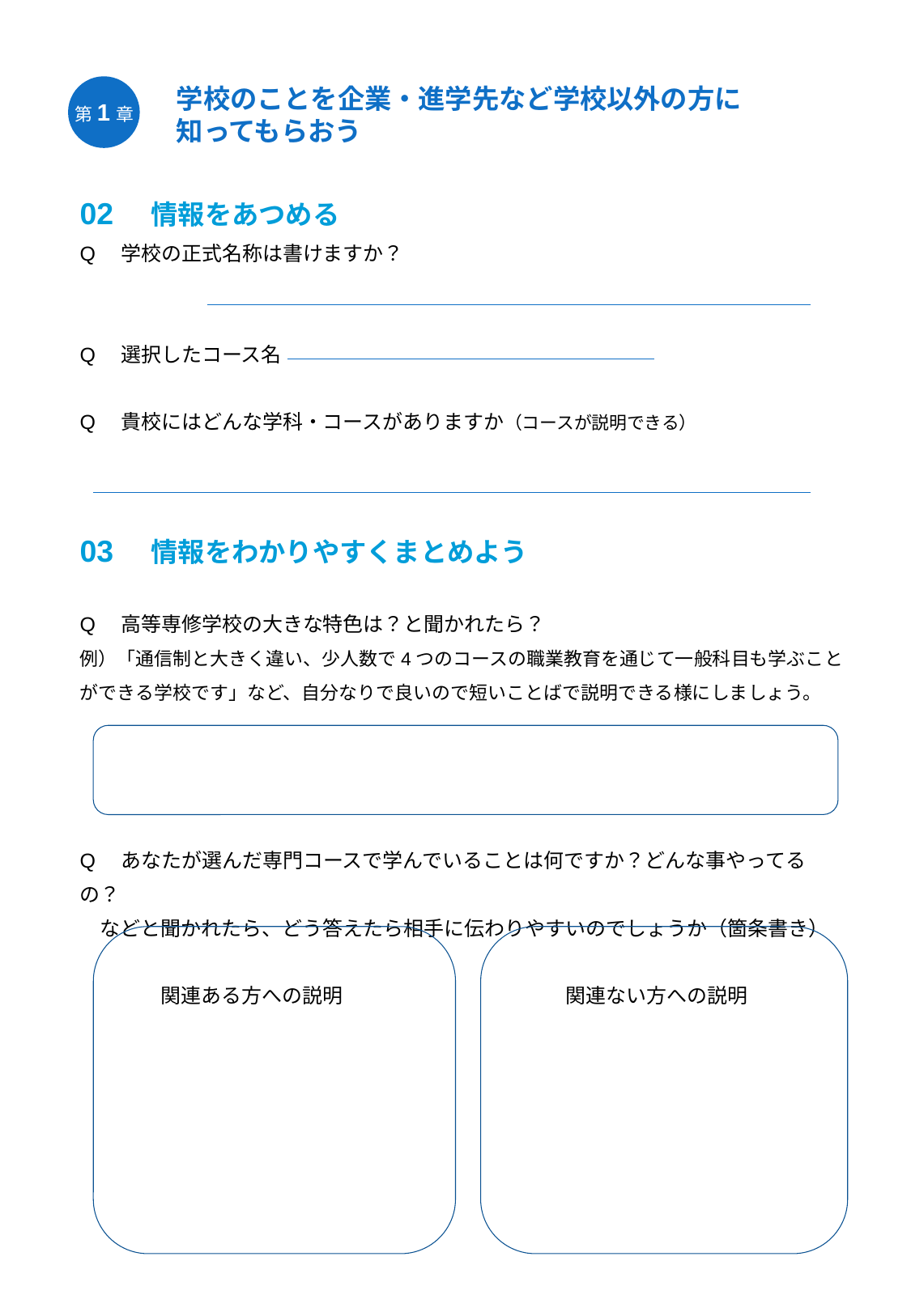

学校のことを企業・進学先など学校以外の方に
　知ってもらおう

第1章

02　情報をあつめる
Q　学校の正式名称は書けますか？

Q　選択したコース名

Q　貴校にはどんな学科・コースがありますか（コースが説明できる）

03　情報をわかりやすくまとめよう

Q　高等専修学校の大きな特色は？と聞かれたら？
例）「通信制と大きく違い、少人数で4つのコースの職業教育を通じて一般科目も学ぶことができる学校です」など、自分なりで良いので短いことばで説明できる様にしましょう。

Q　あなたが選んだ専門コースで学んでいることは何ですか？どんな事やってるの？
　などと聞かれたら、どう答えたら相手に伝わりやすいのでしょうか（箇条書き）

　　　　関連ある方への説明　　　　　　　　　　　関連ない方への説明